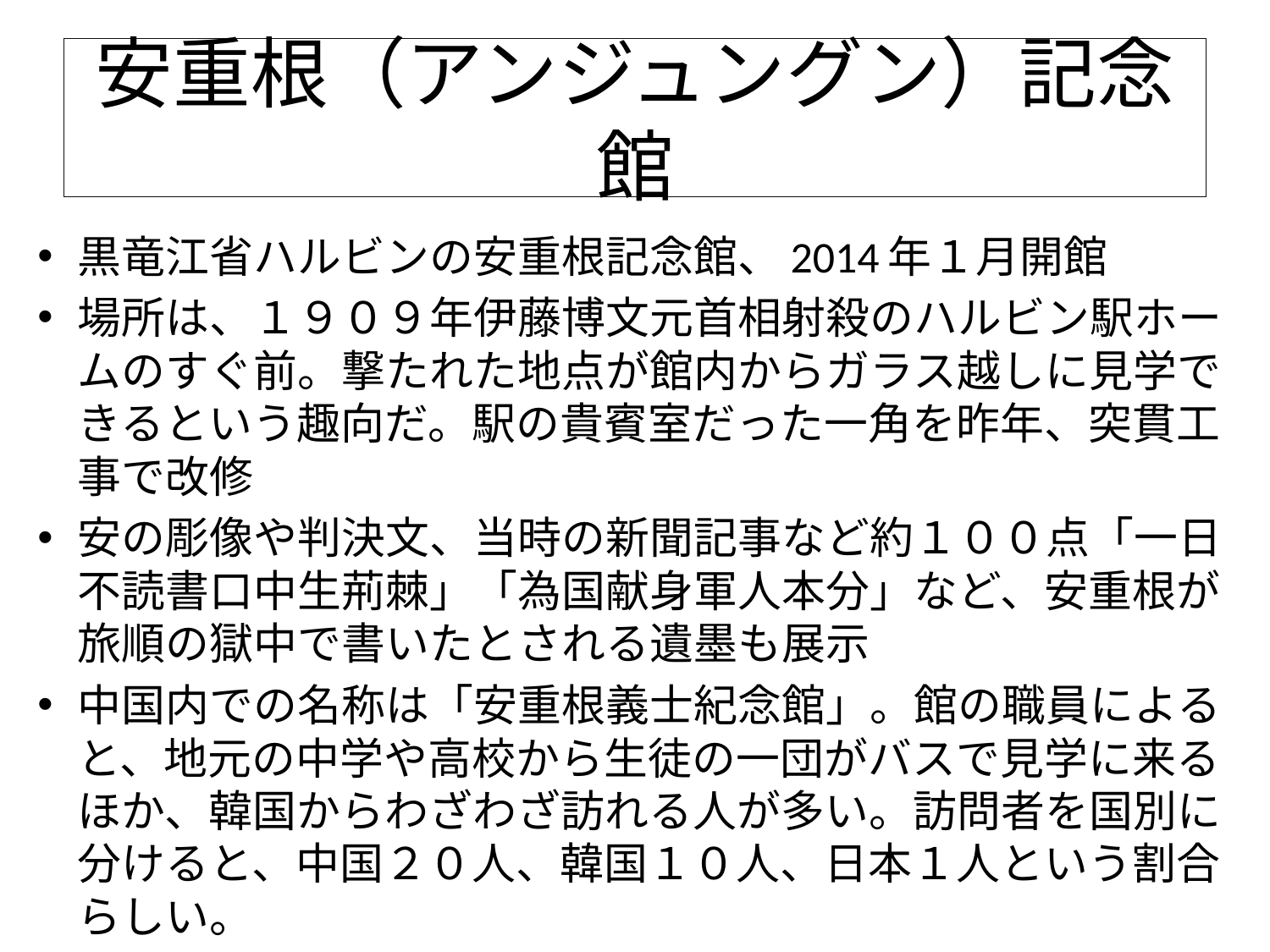

# 安重根（アンジュングン）記念館
黒竜江省ハルビンの安重根記念館、2014年１月開館
場所は、１９０９年伊藤博文元首相射殺のハルビン駅ホームのすぐ前。撃たれた地点が館内からガラス越しに見学できるという趣向だ。駅の貴賓室だった一角を昨年、突貫工事で改修
安の彫像や判決文、当時の新聞記事など約１００点「一日不読書口中生荊棘」「為国献身軍人本分」など、安重根が旅順の獄中で書いたとされる遺墨も展示
中国内での名称は「安重根義士紀念館」。館の職員によると、地元の中学や高校から生徒の一団がバスで見学に来るほか、韓国からわざわざ訪れる人が多い。訪問者を国別に分けると、中国２０人、韓国１０人、日本１人という割合らしい。